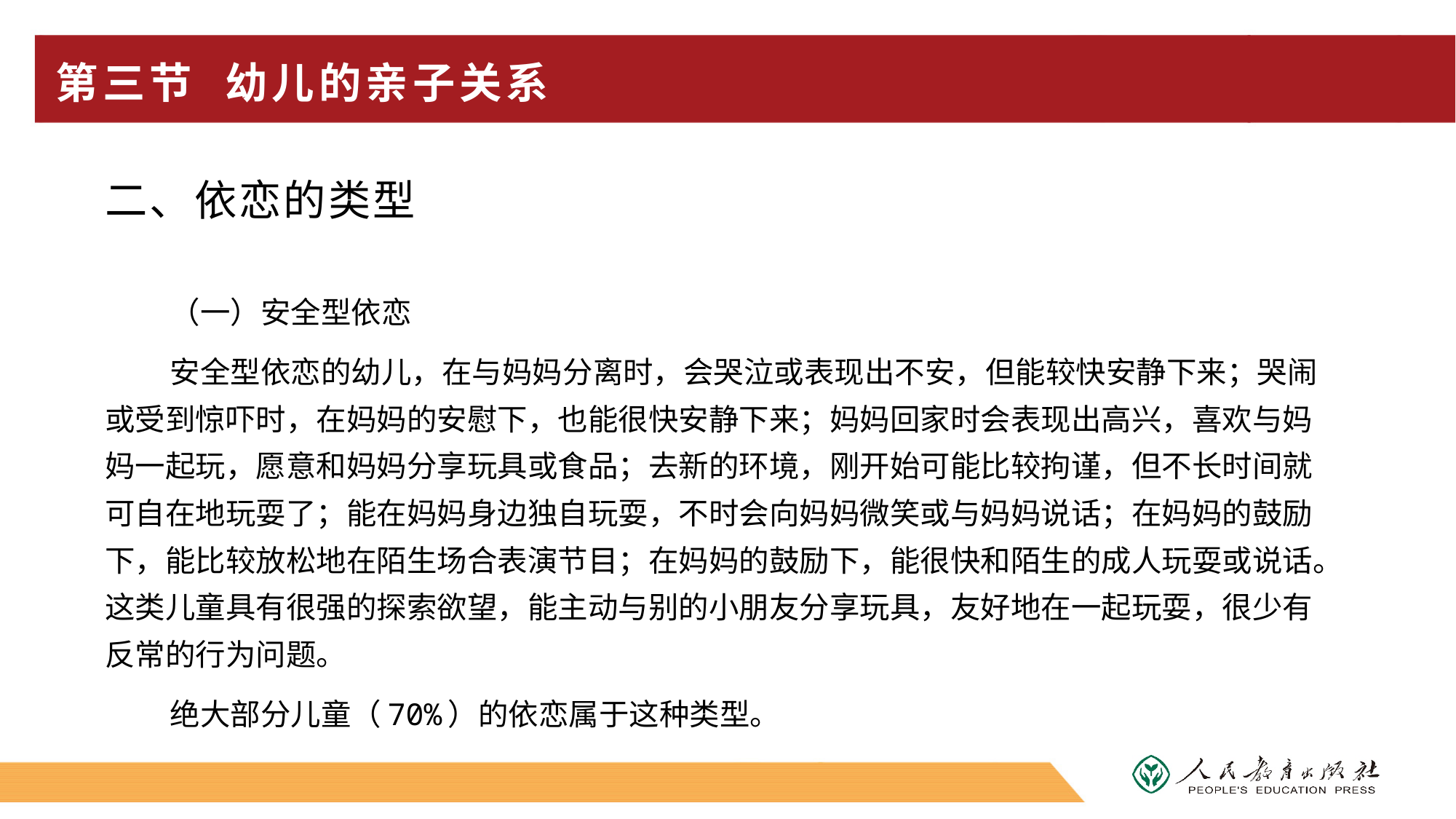

# 第三节  幼儿的亲子关系
二、依恋的类型
（一）安全型依恋
安全型依恋的幼儿，在与妈妈分离时，会哭泣或表现出不安，但能较快安静下来；哭闹或受到惊吓时，在妈妈的安慰下，也能很快安静下来；妈妈回家时会表现出高兴，喜欢与妈妈一起玩，愿意和妈妈分享玩具或食品；去新的环境，刚开始可能比较拘谨，但不长时间就可自在地玩耍了；能在妈妈身边独自玩耍，不时会向妈妈微笑或与妈妈说话；在妈妈的鼓励下，能比较放松地在陌生场合表演节目；在妈妈的鼓励下，能很快和陌生的成人玩耍或说话。这类儿童具有很强的探索欲望，能主动与别的小朋友分享玩具，友好地在一起玩耍，很少有反常的行为问题。
绝大部分儿童（70%）的依恋属于这种类型。